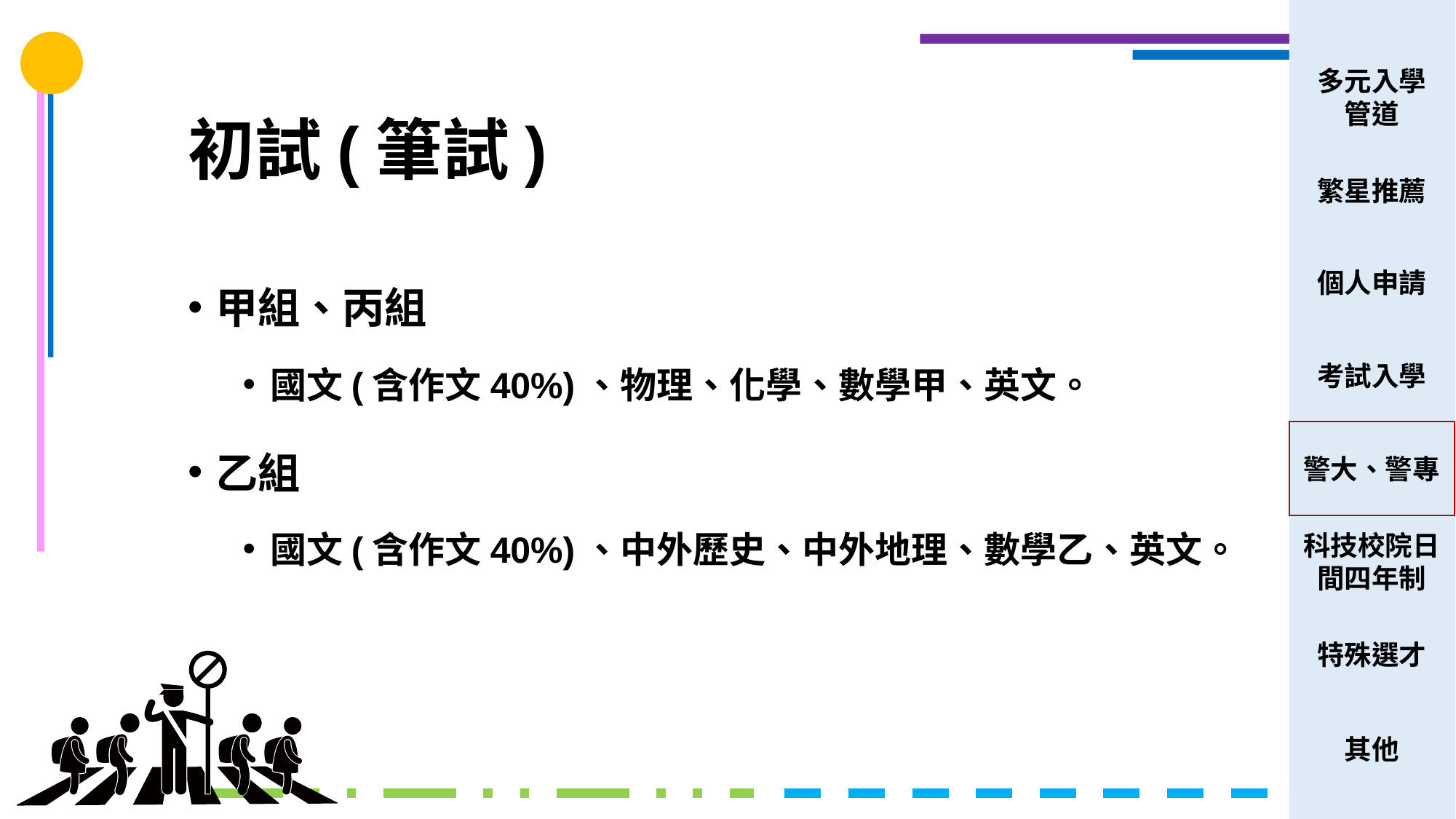

# 初試(筆試)
甲組、丙組
國文(含作文40%)、物理、化學、數學甲、英文。
乙組
國文(含作文40%)、中外歷史、中外地理、數學乙、英文。